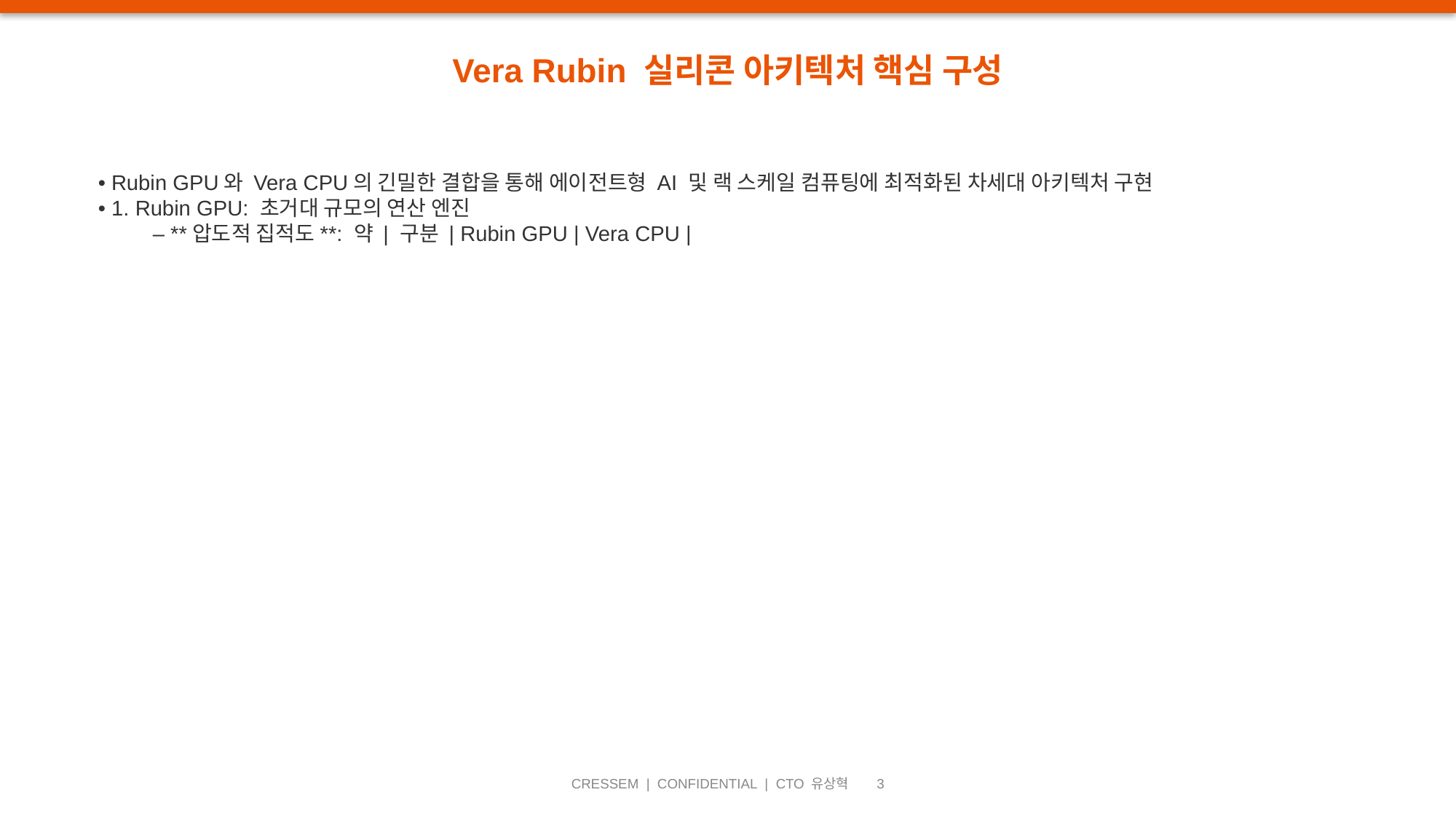

Vera Rubin 실리콘 아키텍처 핵심 구성
• Rubin GPU와 Vera CPU의 긴밀한 결합을 통해 에이전트형 AI 및 랙 스케일 컴퓨팅에 최적화된 차세대 아키텍처 구현
• 1. Rubin GPU: 초거대 규모의 연산 엔진
– **압도적 집적도**: 약 | 구분 | Rubin GPU | Vera CPU |
CRESSEM  |  CONFIDENTIAL  |  CTO 유상혁        3